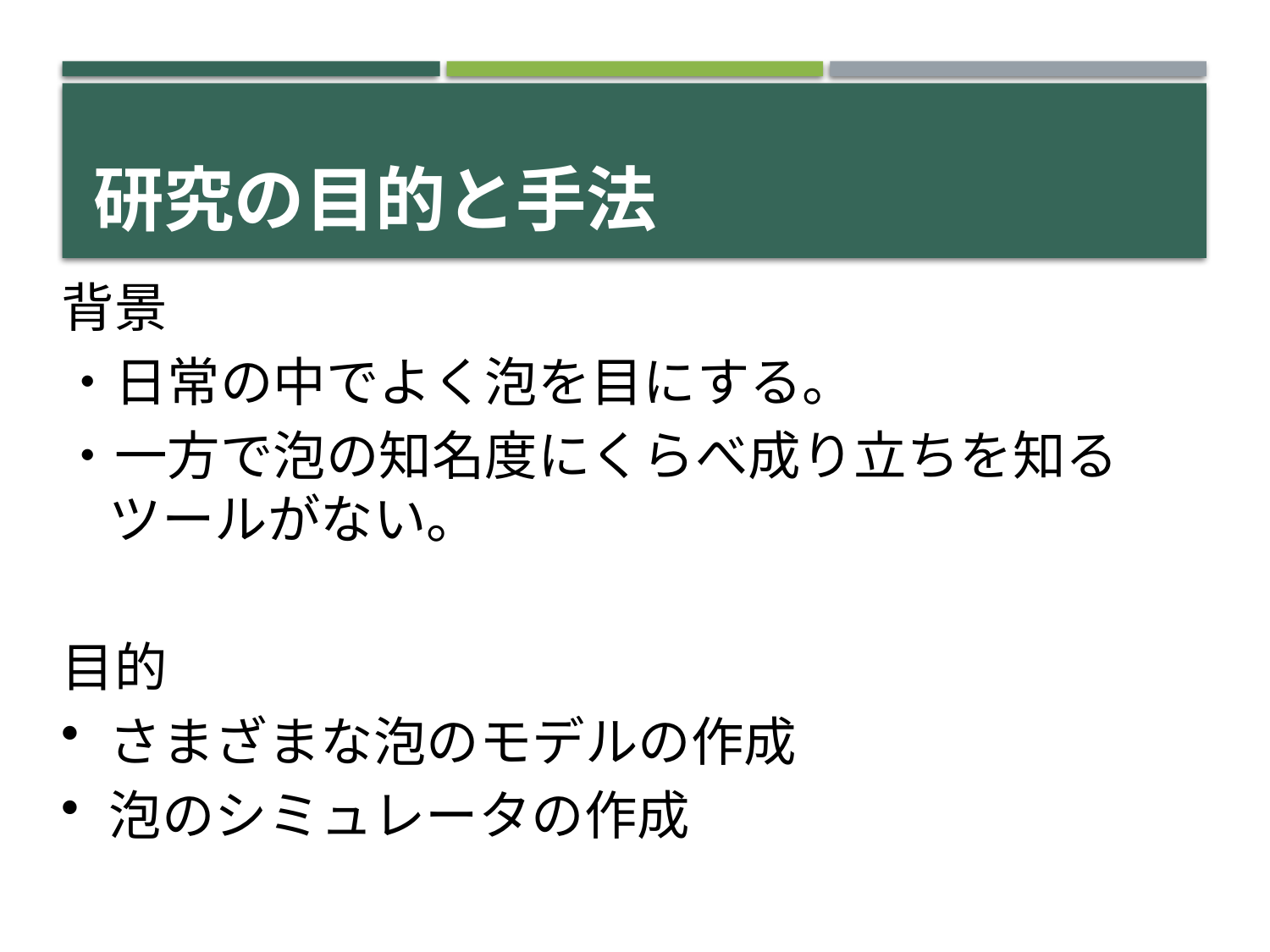

# 研究の目的と手法
背景
・日常の中でよく泡を目にする。
・一方で泡の知名度にくらべ成り立ちを知るツールがない。

目的
さまざまな泡のモデルの作成
泡のシミュレータの作成